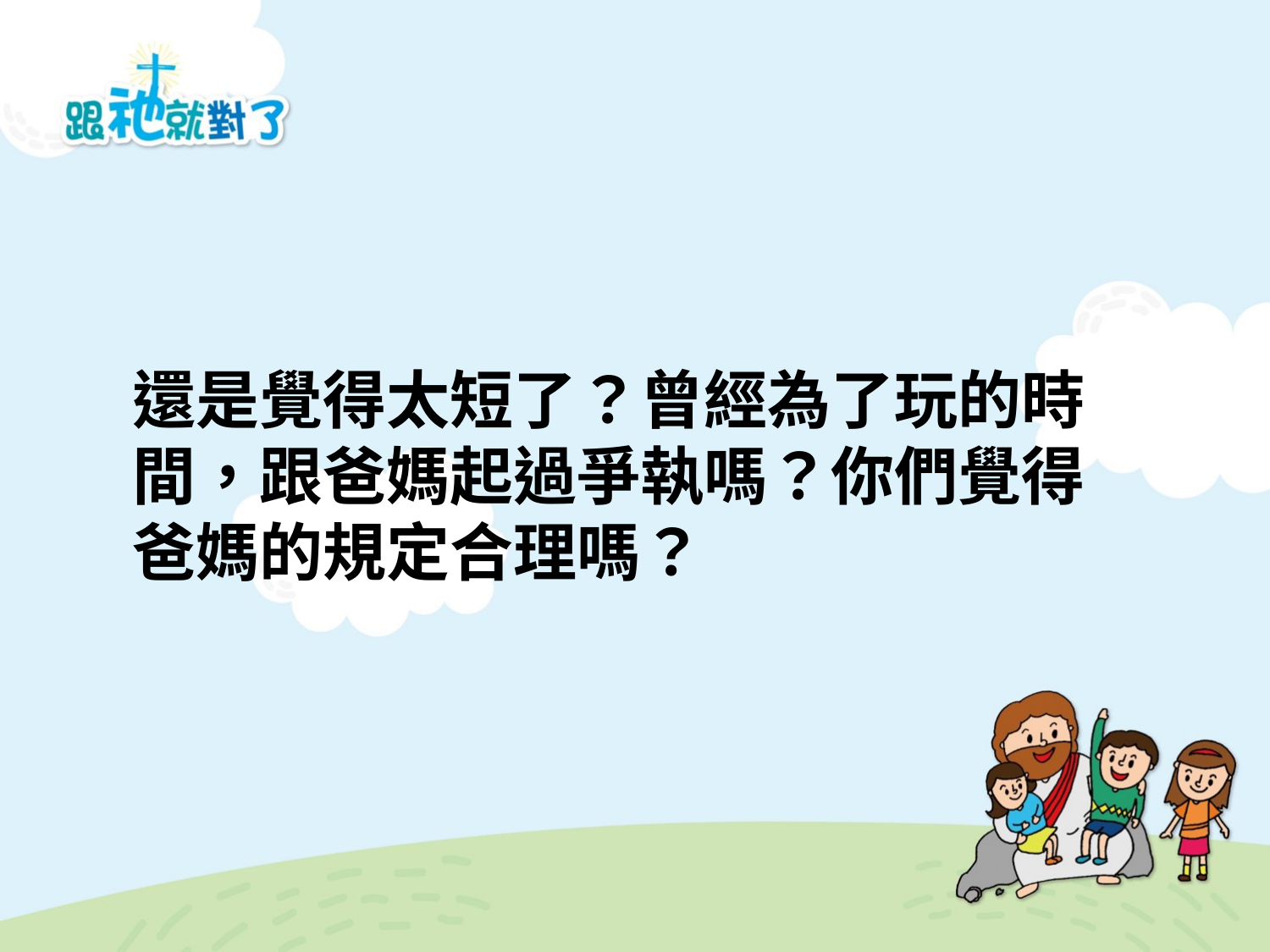

還是覺得太短了？曾經為了玩的時間，跟爸媽起過爭執嗎？你們覺得爸媽的規定合理嗎？